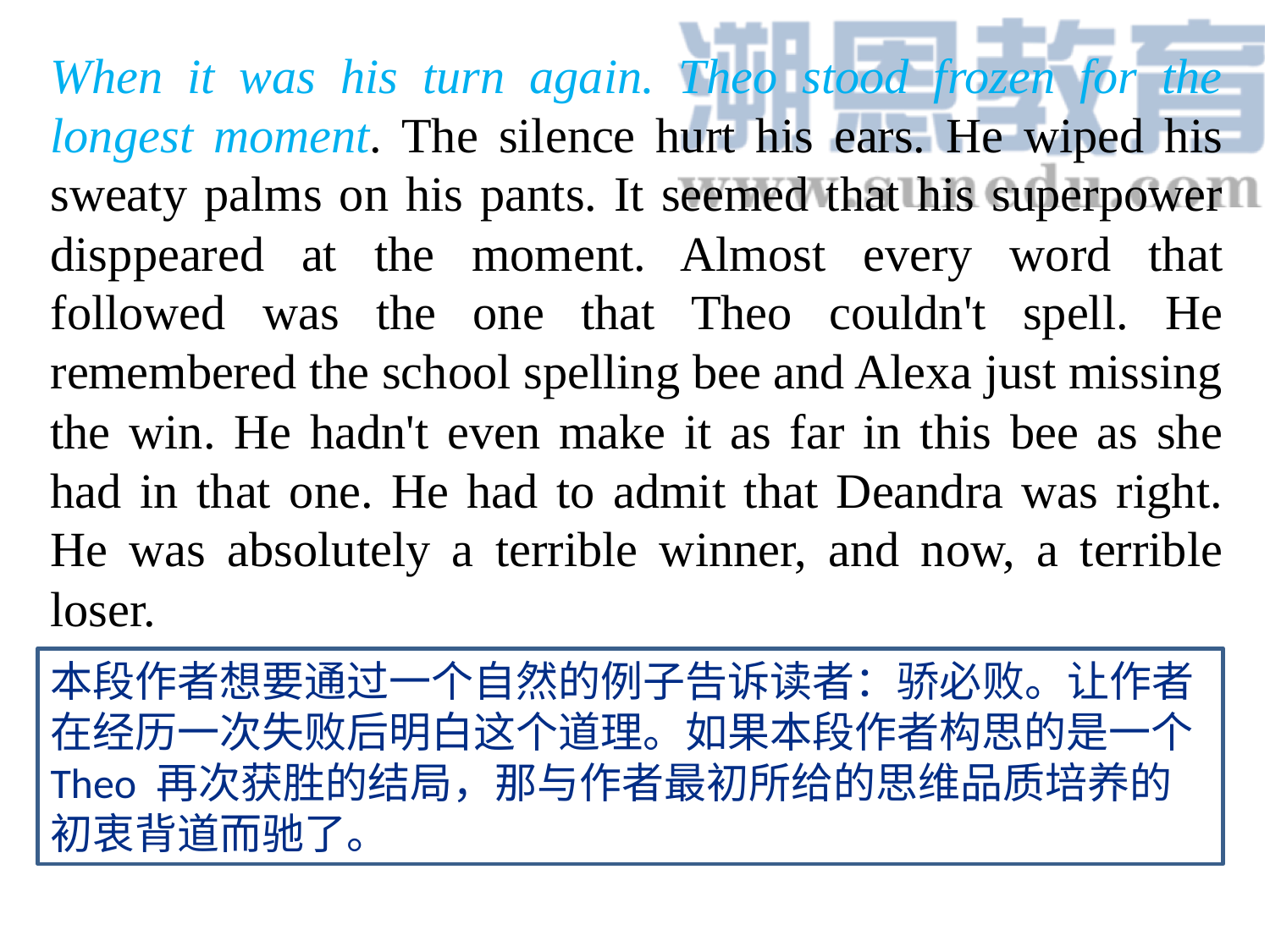

When it was his turn again. Theo stood frozen for the longest moment. The silence hurt his ears. He wiped his sweaty palms on his pants. It seemed that his superpower disppeared at the moment. Almost every word that followed was the one that Theo couldn't spell. He remembered the school spelling bee and Alexa just missing the win. He hadn't even make it as far in this bee as she had in that one. He had to admit that Deandra was right. He was absolutely a terrible winner, and now, a terrible loser.
本段作者想要通过一个自然的例子告诉读者：骄必败。让作者在经历一次失败后明白这个道理。如果本段作者构思的是一个Theo 再次获胜的结局，那与作者最初所给的思维品质培养的初衷背道而驰了。